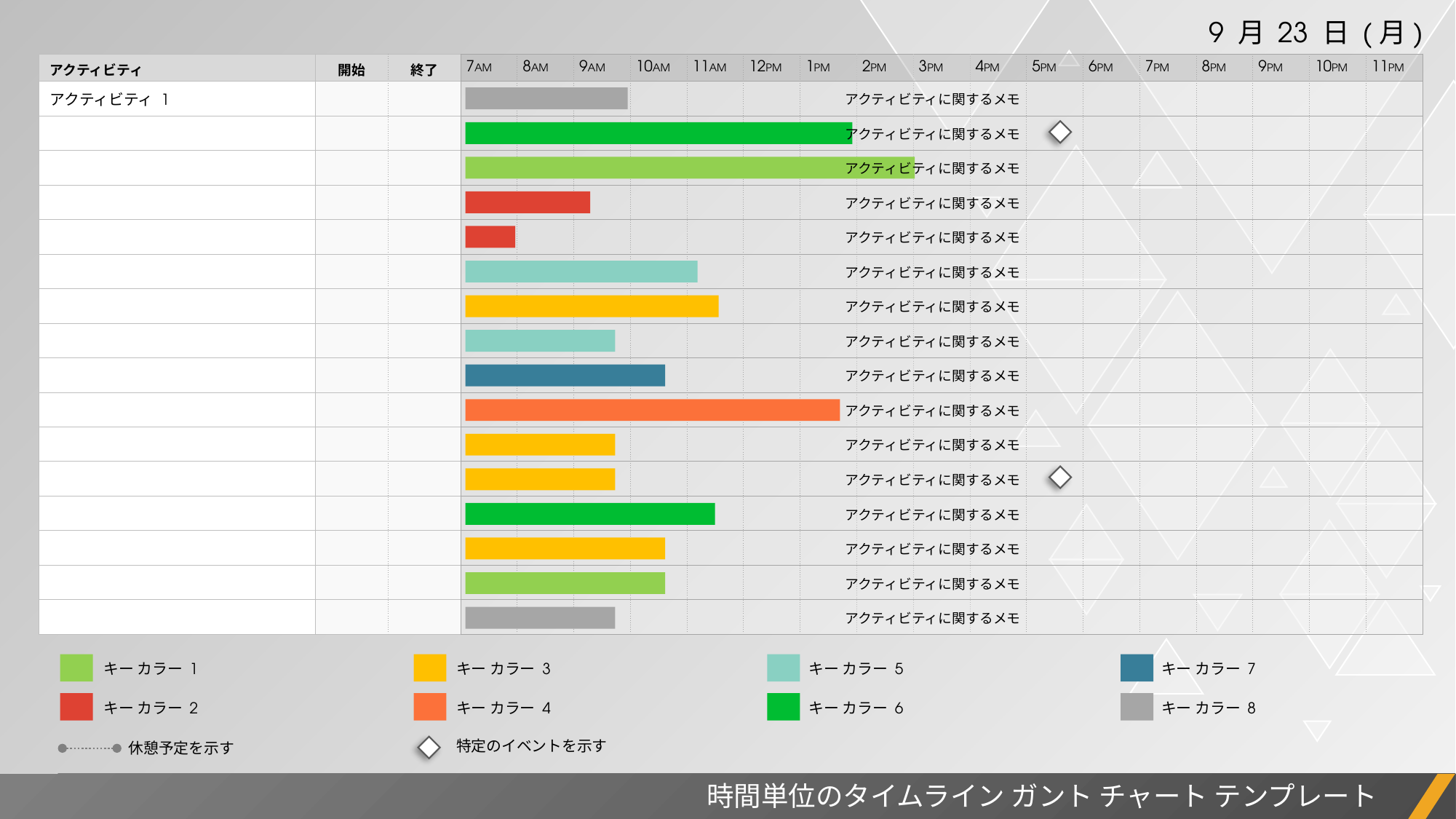

9 月 23 日 (月)
| アクティビティ | 開始 | 終了 | 7AM | 8AM | 9AM | 10AM | 11AM | 12PM | 1PM | 2PM | 3PM | 4PM | 5PM | 6PM | 7PM | 8PM | 9PM | 10PM | 11PM |
| --- | --- | --- | --- | --- | --- | --- | --- | --- | --- | --- | --- | --- | --- | --- | --- | --- | --- | --- | --- |
| アクティビティ 1 |  |  |  |  |  |  |  |  |  |  |  |  |  |  |  |  |  |  |  |
|  |  |  |  |  |  |  |  |  |  |  |  |  |  |  |  |  |  |  |  |
|  |  |  |  |  |  |  |  |  |  |  |  |  |  |  |  |  |  |  |  |
|  |  |  |  |  |  |  |  |  |  |  |  |  |  |  |  |  |  |  |  |
|  |  |  |  |  |  |  |  |  |  |  |  |  |  |  |  |  |  |  |  |
|  |  |  |  |  |  |  |  |  |  |  |  |  |  |  |  |  |  |  |  |
|  |  |  |  |  |  |  |  |  |  |  |  |  |  |  |  |  |  |  |  |
|  |  |  |  |  |  |  |  |  |  |  |  |  |  |  |  |  |  |  |  |
|  |  |  |  |  |  |  |  |  |  |  |  |  |  |  |  |  |  |  |  |
|  |  |  |  |  |  |  |  |  |  |  |  |  |  |  |  |  |  |  |  |
|  |  |  |  |  |  |  |  |  |  |  |  |  |  |  |  |  |  |  |  |
|  |  |  |  |  |  |  |  |  |  |  |  |  |  |  |  |  |  |  |  |
|  |  |  |  |  |  |  |  |  |  |  |  |  |  |  |  |  |  |  |  |
|  |  |  |  |  |  |  |  |  |  |  |  |  |  |  |  |  |  |  |  |
|  |  |  |  |  |  |  |  |  |  |  |  |  |  |  |  |  |  |  |  |
|  |  |  |  |  |  |  |  |  |  |  |  |  |  |  |  |  |  |  |  |
アクティビティに関するメモ

アクティビティに関するメモ

アクティビティに関するメモ

アクティビティに関するメモ

アクティビティに関するメモ

アクティビティに関するメモ

アクティビティに関するメモ

アクティビティに関するメモ

アクティビティに関するメモ

アクティビティに関するメモ

アクティビティに関するメモ

アクティビティに関するメモ

アクティビティに関するメモ

アクティビティに関するメモ

アクティビティに関するメモ

アクティビティに関するメモ

キー カラー 7
キー カラー 5
キー カラー 3

キー カラー 1

キー カラー 8
キー カラー 6
キー カラー 4

キー カラー 2

特定のイベントを示す
休憩予定を示す

時間単位のタイムライン ガント チャート テンプレート